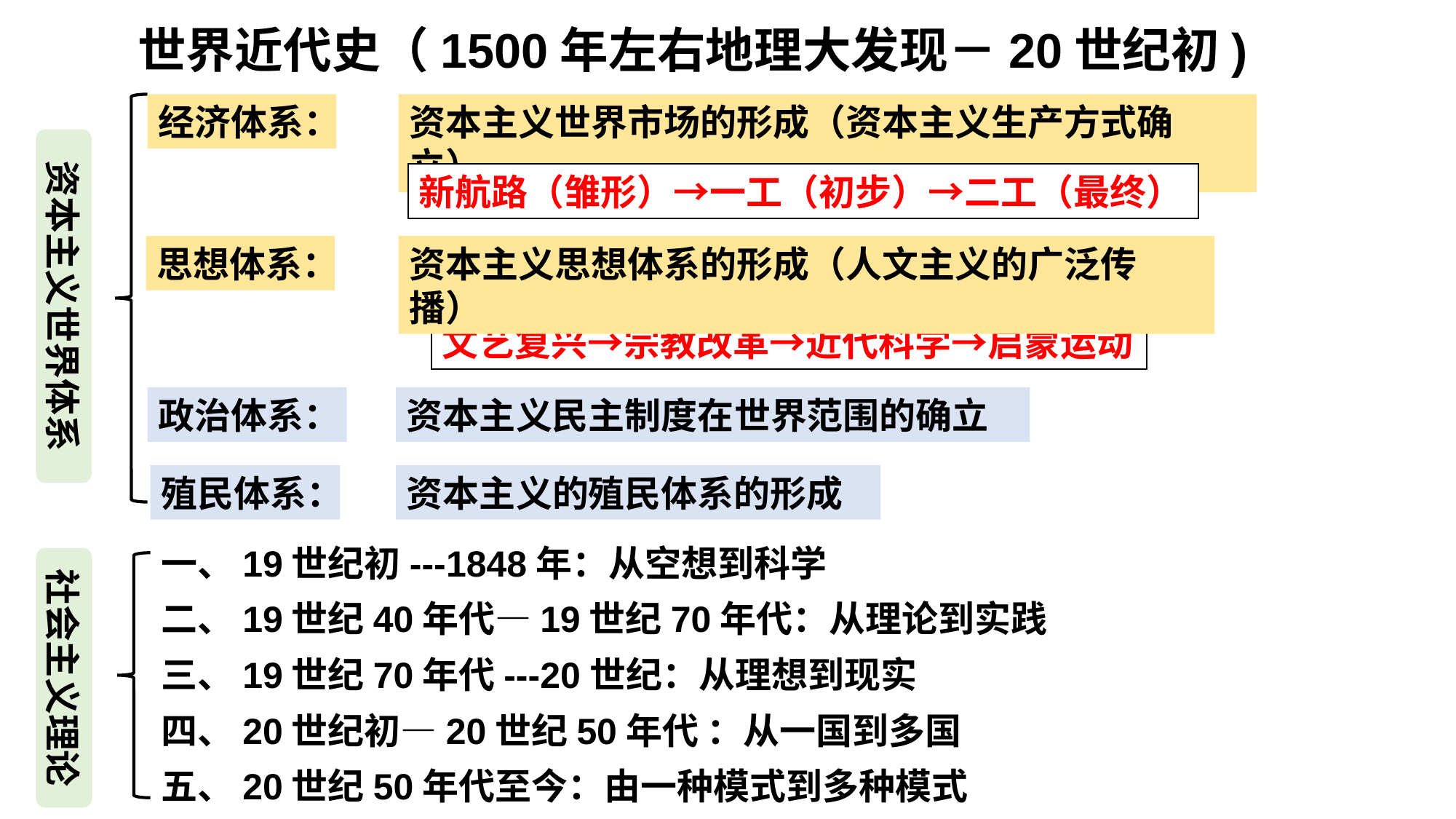

# 世界近代史（1500年左右地理大发现－20世纪初)

经济体系：
资本主义世界市场的形成（资本主义生产方式确立）
资本主义世界体系
新航路（雏形）→一工（初步）→二工（最终）
思想体系：
资本主义思想体系的形成（人文主义的广泛传播）
文艺复兴→宗教改革→近代科学→启蒙运动
政治体系：
资本主义民主制度在世界范围的确立
殖民体系：
资本主义的殖民体系的形成
一、19世纪初---1848年：从空想到科学
二、19世纪40年代—19世纪70年代：从理论到实践
三、19世纪70年代---20世纪：从理想到现实
四、20世纪初—20世纪50年代 ：从一国到多国
五、20世纪50年代至今：由一种模式到多种模式
社会主义理论